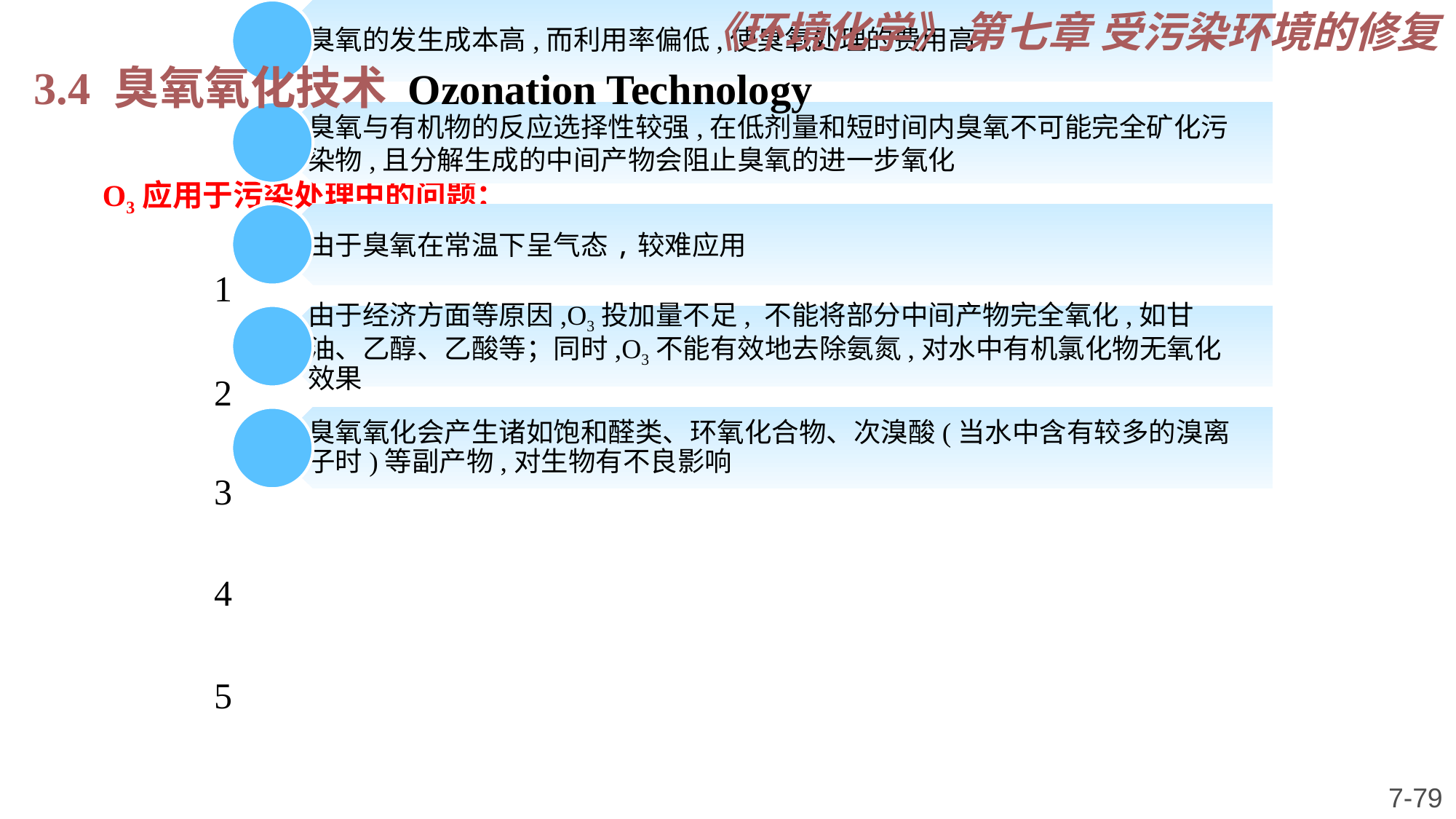

《环境化学》 第七章 受污染环境的修复
3.4 臭氧氧化技术 Ozonation Technology
O3应用于污染处理中的问题：
臭氧的发生成本高,而利用率偏低,使臭氧处理的费用高
臭氧与有机物的反应选择性较强,在低剂量和短时间内臭氧不可能完全矿化污染物,且分解生成的中间产物会阻止臭氧的进一步氧化
由于臭氧在常温下呈气态,较难应用
由于经济方面等原因,O3投加量不足, 不能将部分中间产物完全氧化,如甘油、乙醇、乙酸等；同时,O3不能有效地去除氨氮,对水中有机氯化物无氧化效果
臭氧氧化会产生诸如饱和醛类、环氧化合物、次溴酸(当水中含有较多的溴离子时)等副产物,对生物有不良影响
1
2
3
4
5
7-79